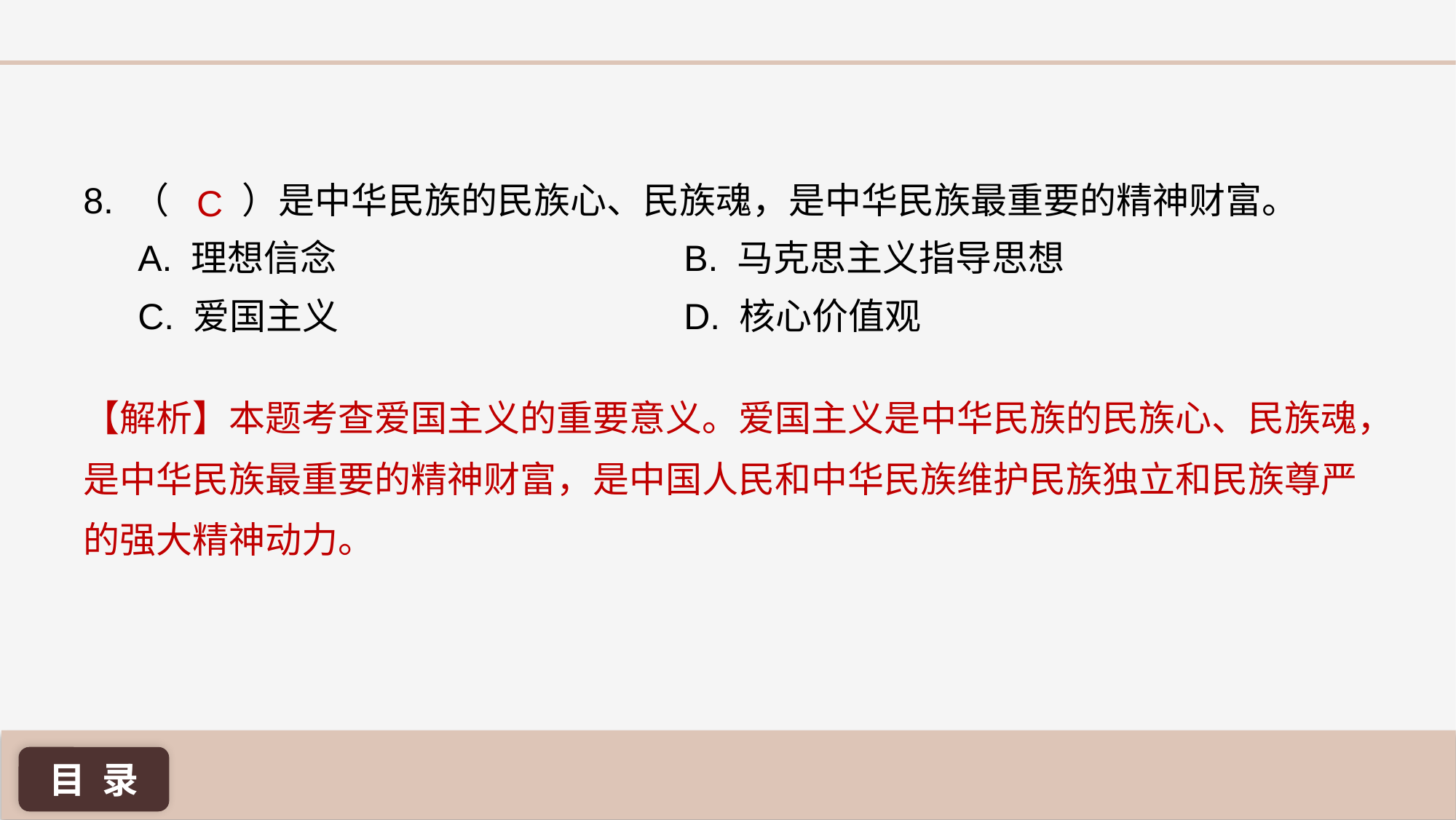

C
8. （         ）是中华民族的民族心、民族魂，是中华民族最重要的精神财富。
A. 理想信念 				B. 马克思主义指导思想
C. 爱国主义 				D. 核心价值观
【解析】本题考查爱国主义的重要意义。爱国主义是中华民族的民族心、民族魂，是中华民族最重要的精神财富，是中国人民和中华民族维护民族独立和民族尊严的强大精神动力。